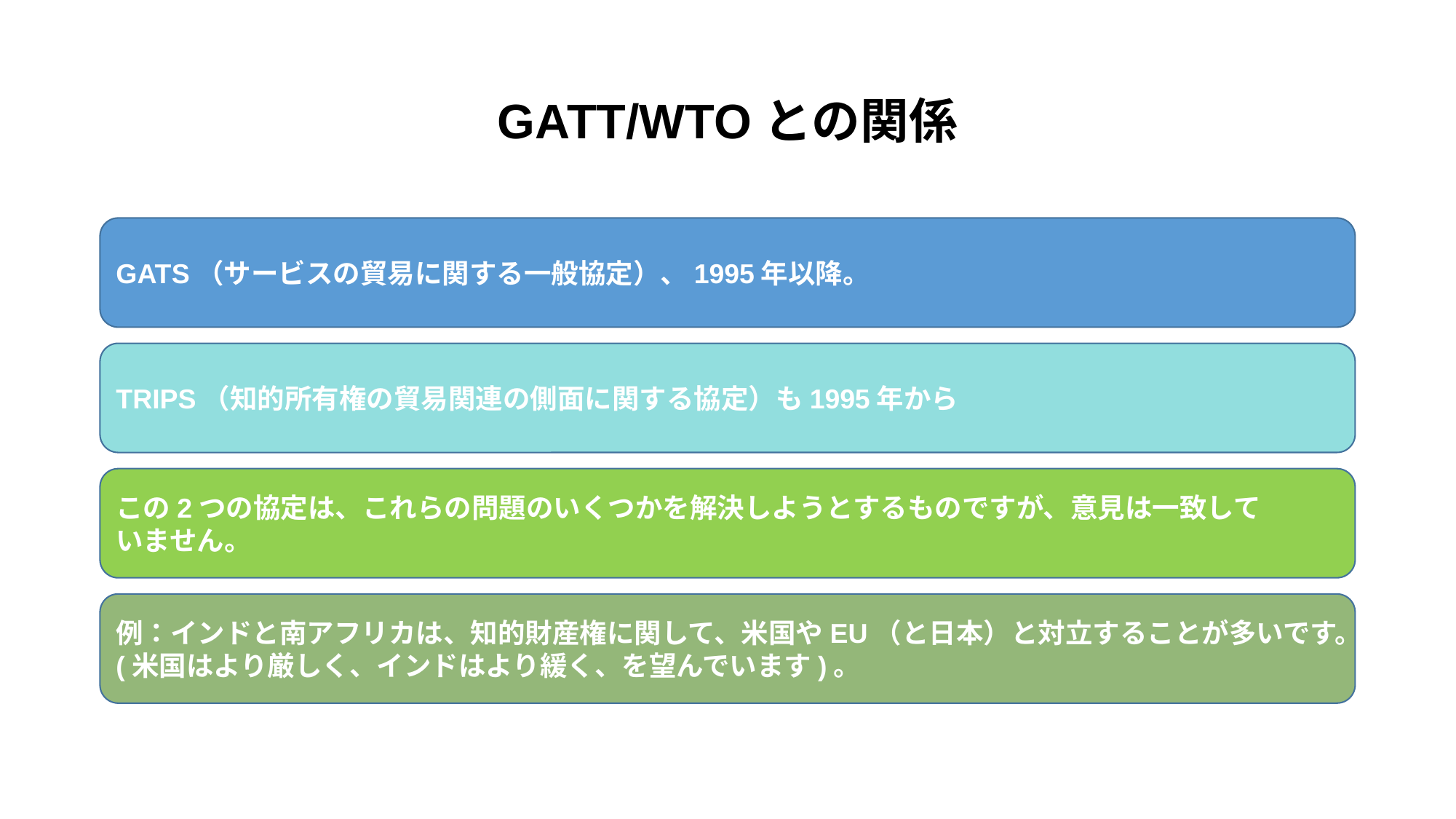

# GATT/WTOとの関係

GATS（サービスの貿易に関する一般協定）、1995年以降。
TRIPS（知的所有権の貿易関連の側面に関する協定）も1995年から
この2つの協定は、これらの問題のいくつかを解決しようとするものですが、意見は一致して
いません。
例：インドと南アフリカは、知的財産権に関して、米国やEU（と日本）と対立することが多いです。(米国はより厳しく、インドはより緩く、を望んでいます)。